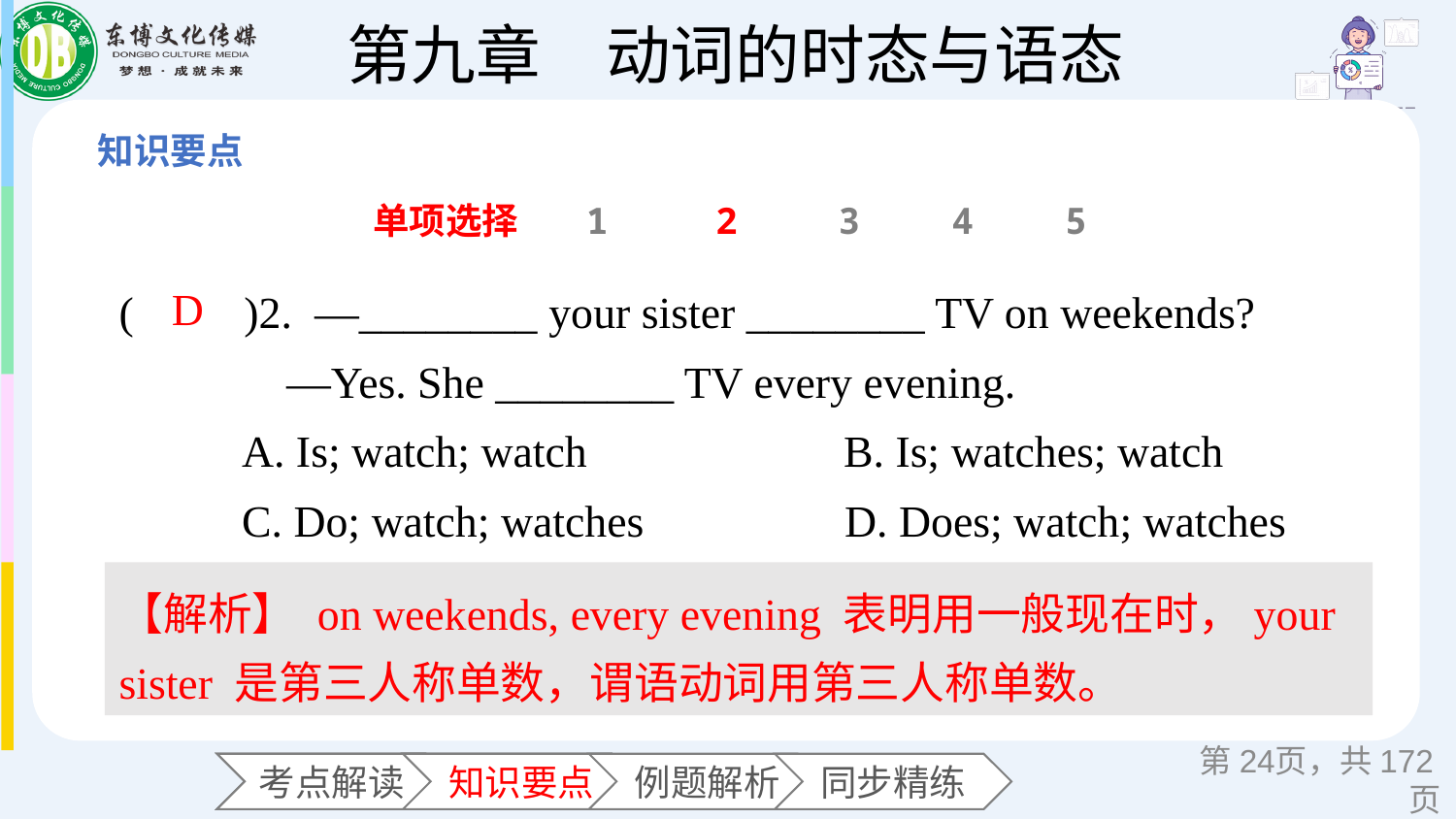

单项选择
1
2
3
4
5
(　　)2.  —________ your sister ________ TV on weekends?
               —Yes. She ________ TV every evening.
           A. Is; watch; watch                       B. Is; watches; watch
           C. Do; watch; watches                  D. Does; watch; watches
D
【解析】 on weekends, every evening 表明用一般现在时，your sister 是第三人称单数，谓语动词用第三人称单数。
第24页，共172页